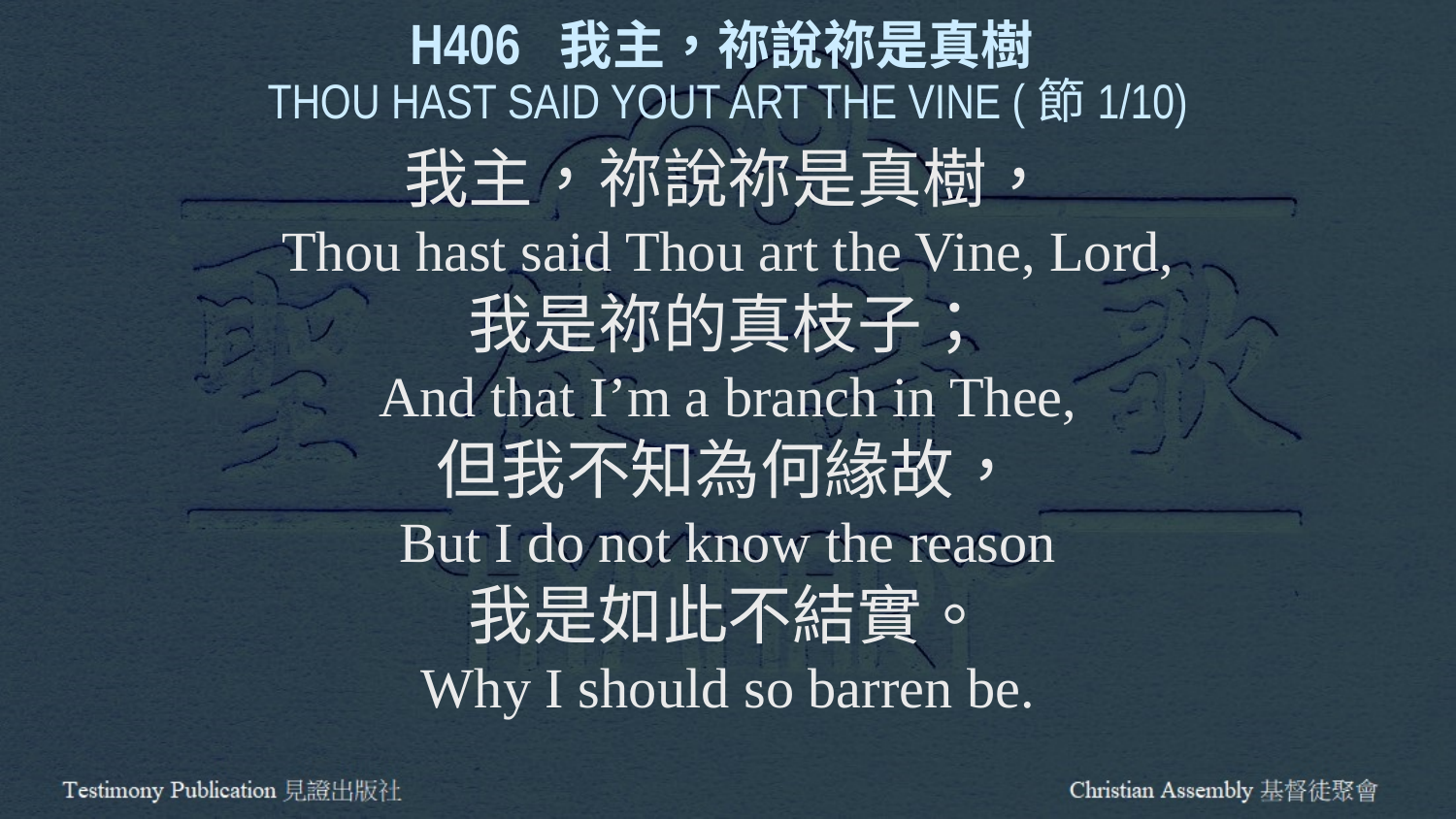

H406  我主，祢說祢是真樹
THOU HAST SAID YOUT ART THE VINE (節1/10)
我主，祢說祢是真樹，
Thou hast said Thou art the Vine, Lord,
我是祢的真枝子；
And that I’m a branch in Thee,
但我不知為何緣故，
But I do not know the reason
我是如此不結實。
Why I should so barren be.